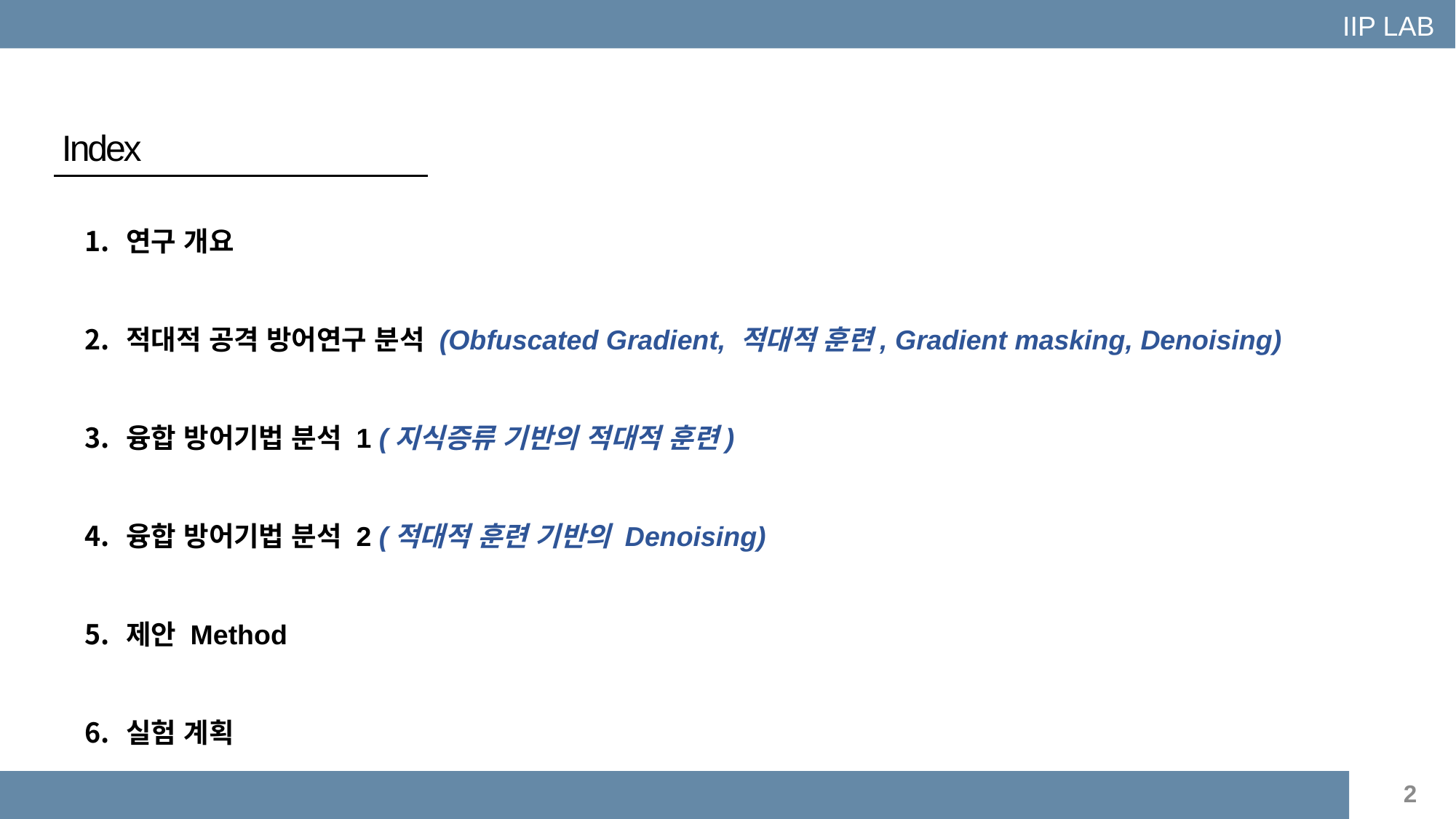

IIP LAB
Index
연구 개요

적대적 공격 방어연구 분석 (Obfuscated Gradient, 적대적 훈련, Gradient masking, Denoising)

융합 방어기법 분석 1 (지식증류 기반의 적대적 훈련)

융합 방어기법 분석 2 (적대적 훈련 기반의 Denoising)

제안 Method

실험 계획

2